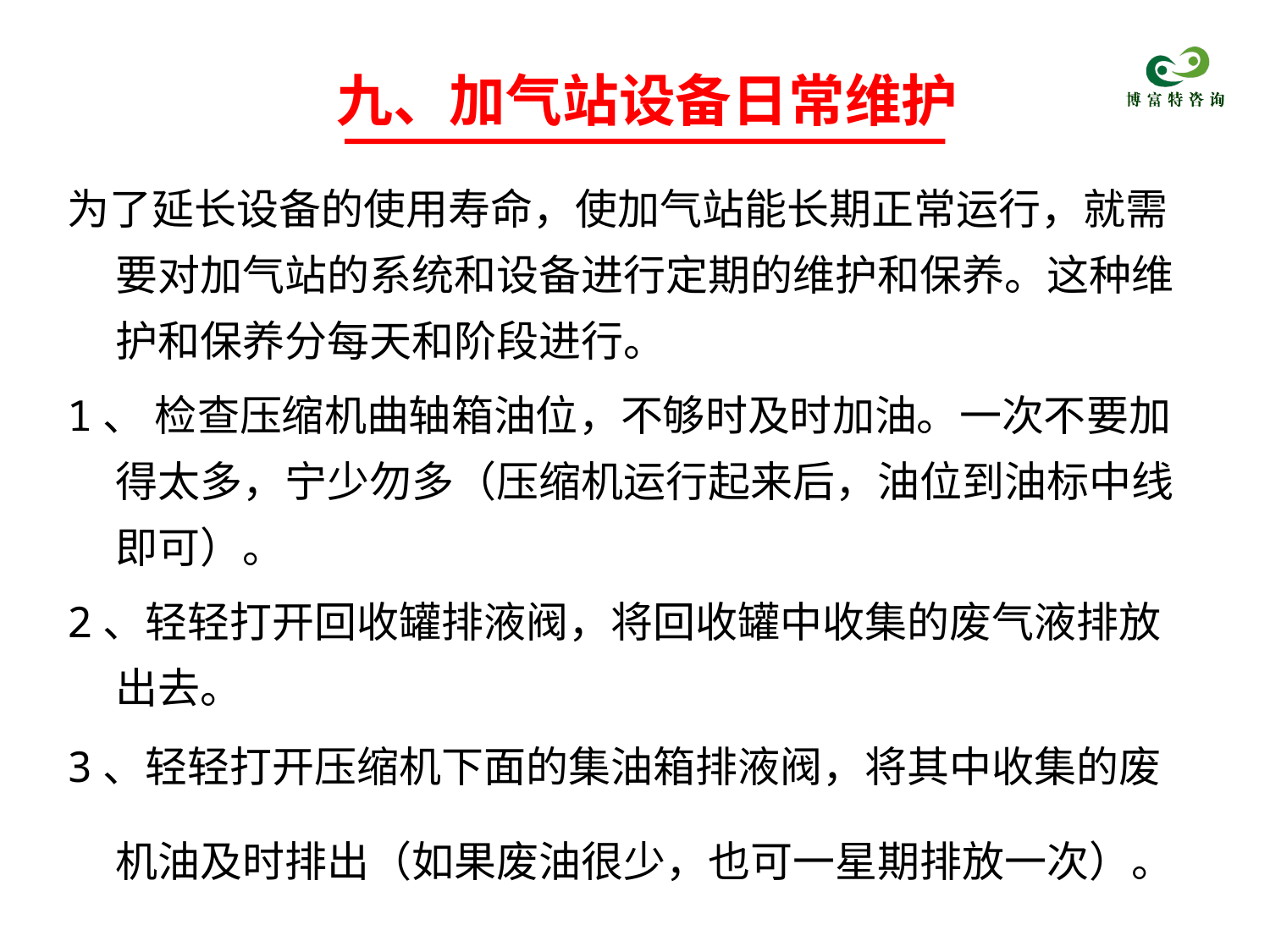

# 九、加气站设备日常维护

为了延长设备的使用寿命，使加气站能长期正常运行，就需要对加气站的系统和设备进行定期的维护和保养。这种维护和保养分每天和阶段进行。
1、 检查压缩机曲轴箱油位，不够时及时加油。一次不要加得太多，宁少勿多（压缩机运行起来后，油位到油标中线即可）。
2、轻轻打开回收罐排液阀，将回收罐中收集的废气液排放出去。
3、轻轻打开压缩机下面的集油箱排液阀，将其中收集的废机油及时排出（如果废油很少，也可一星期排放一次）。